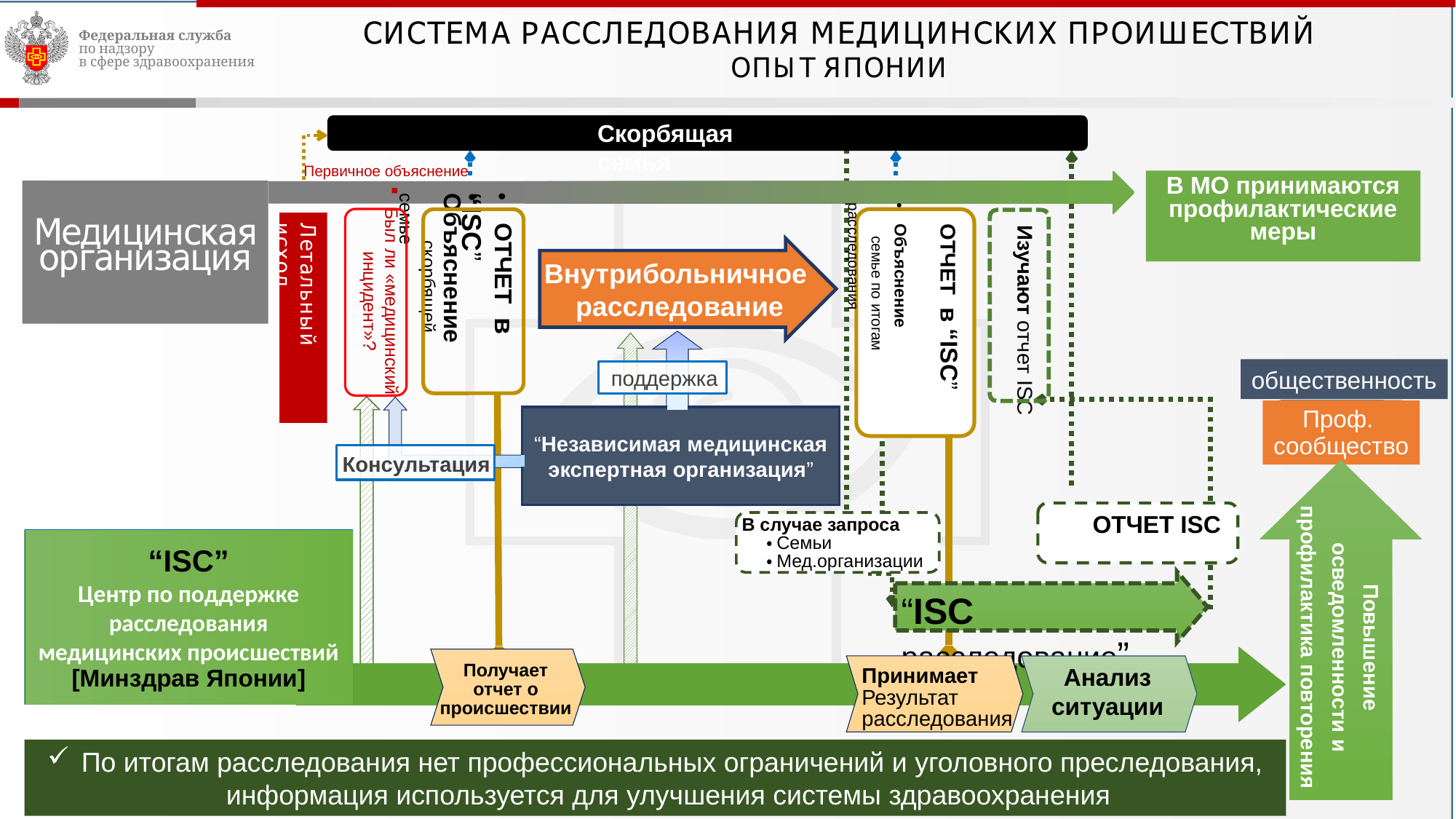

СИСТЕМА РАССЛЕДОВАНИЯ МЕДИЦИНСКИХ ПРОИШЕСТВИЙ
ОПЫТ ЯПОНИИ
В МО принимаются профилактические меры
Скорбящая семья

Медицинская организация

Первичное объяснение
Был ли «медицинский инцидент»?

・   ОТЧЕТ  в “ISC”
・   Объяснение
       скорбящей семье
・   Объяснение
       семье по итогам расследования

Летальный исход
ОТЧЕТ  в “ISC”
Изучают отчет ISC

Внутрибольничное
расследование

поддержка
общественность

Проф.
сообщество
“Независимая медицинская экспертная организация”
　ОТЧЕТ ISC

Консультация

“ISC”
Центр по поддержке расследования медицинских происшествий
[Минздрав Японии]

В случае запроса
     ・Семьи
     ・Мед.организации

“ISC  расследование”
Повышение осведомленности и профилактика повторения

Получает отчет о происшествии
Принимает
Результат расследования

Анализ
ситуации
По итогам расследования нет профессиональных ограничений и уголовного преследования, информация используется для улучшения системы здравоохранения